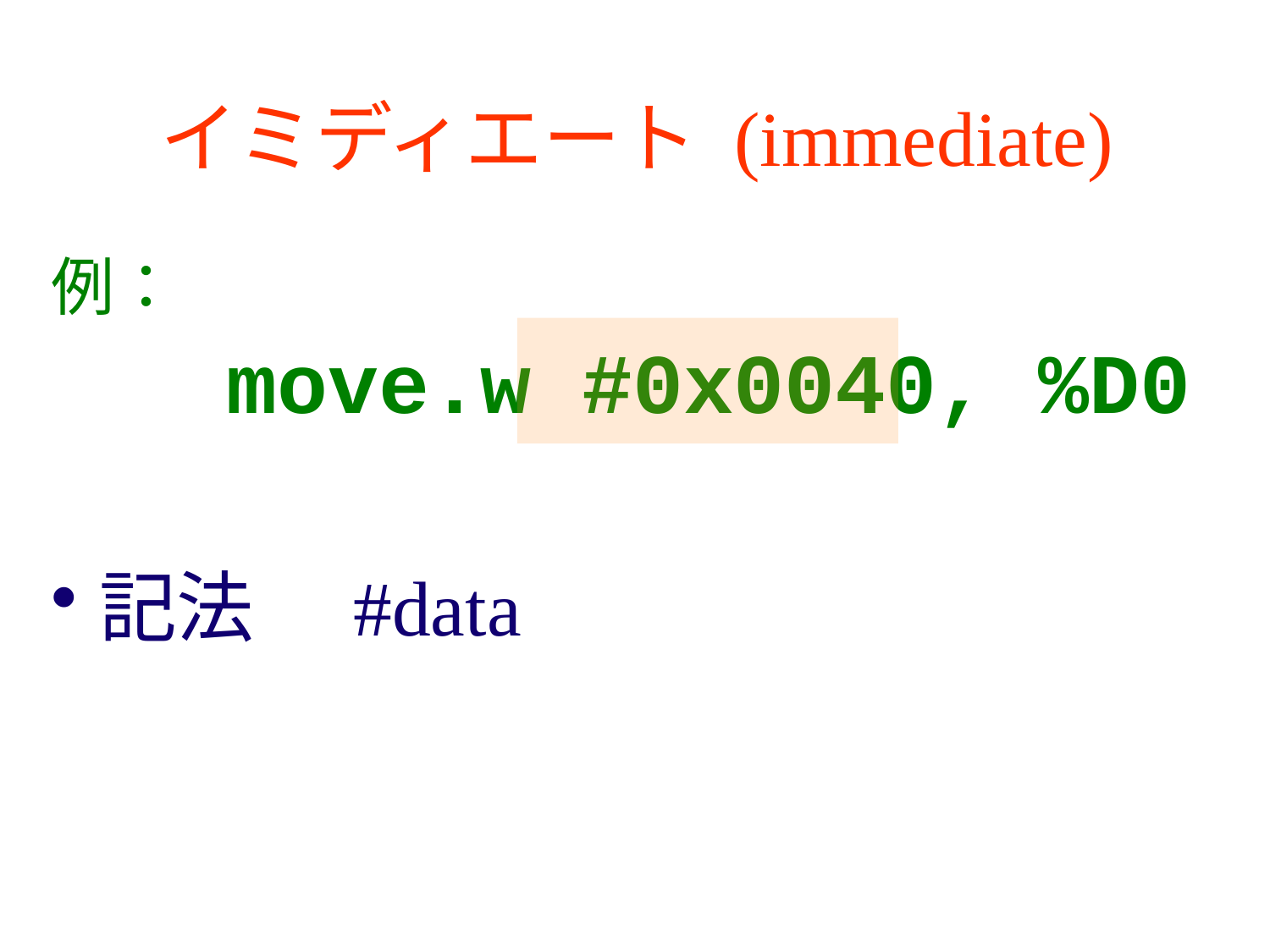

# イミディエート (immediate)
例：
		move.w #0x0040, %D0

記法	#data